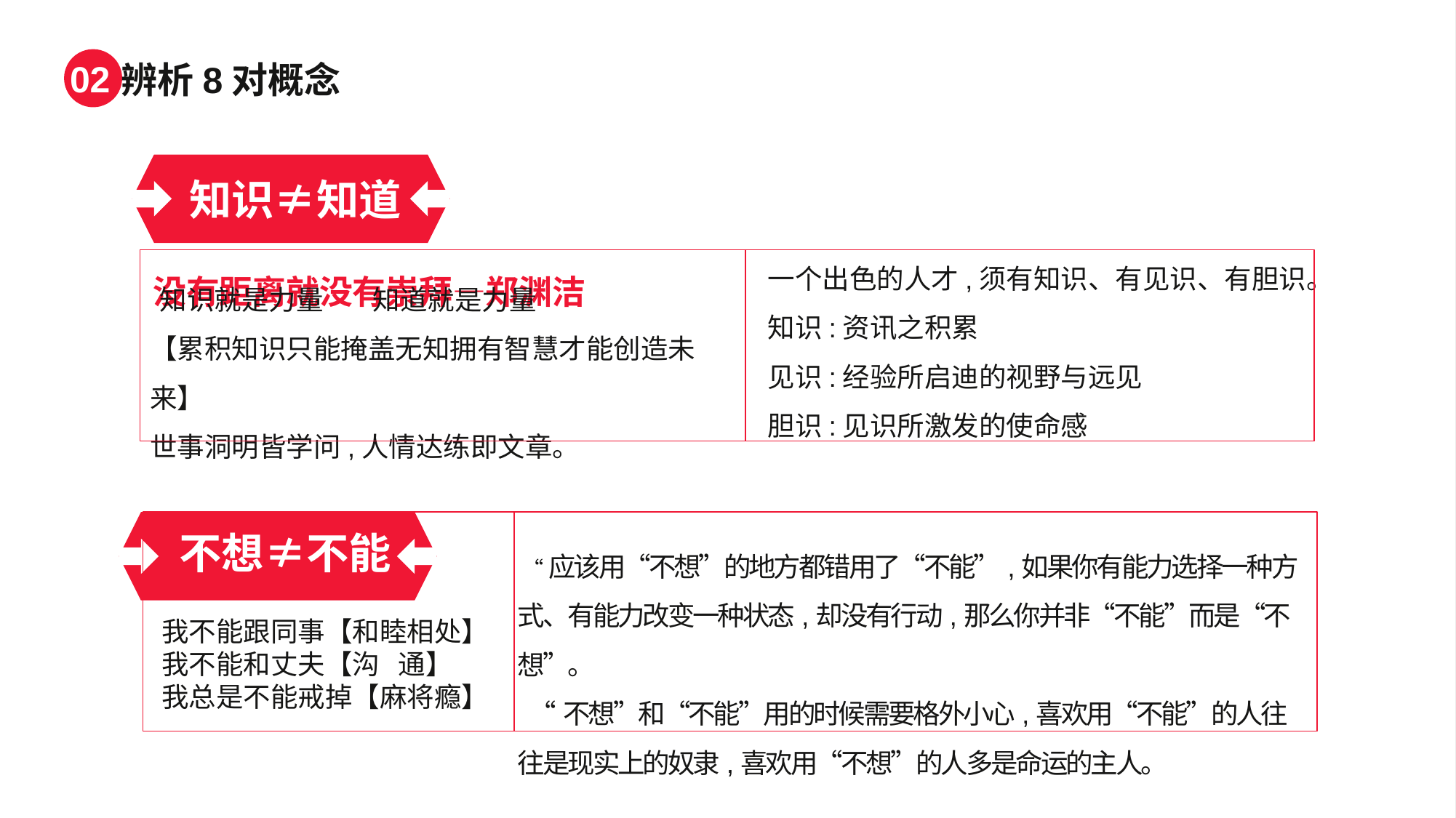

知识≠知道
没有距离就没有崇拜—郑渊洁
一个出色的人才,须有知识、有见识、有胆识。
知识:资讯之积累
见识:经验所启迪的视野与远见
胆识:见识所激发的使命感

 知识就是力量        知道就是力量
【累积知识只能掩盖无知拥有智慧才能创造未来】
世事洞明皆学问,人情达练即文章。

不想≠不能
 “应该用“不想”的地方都错用了“不能”,如果你有能力选择一种方式、有能力改变一种状态,却没有行动,那么你并非“不能”而是“不想”。
   “不想”和“不能”用的时候需要格外小心,喜欢用“不能”的人往往是现实上的奴隶,喜欢用“不想”的人多是命运的主人。
我不能跟同事【和睦相处】
我不能和丈夫【沟   通】
我总是不能戒掉【麻将瘾】